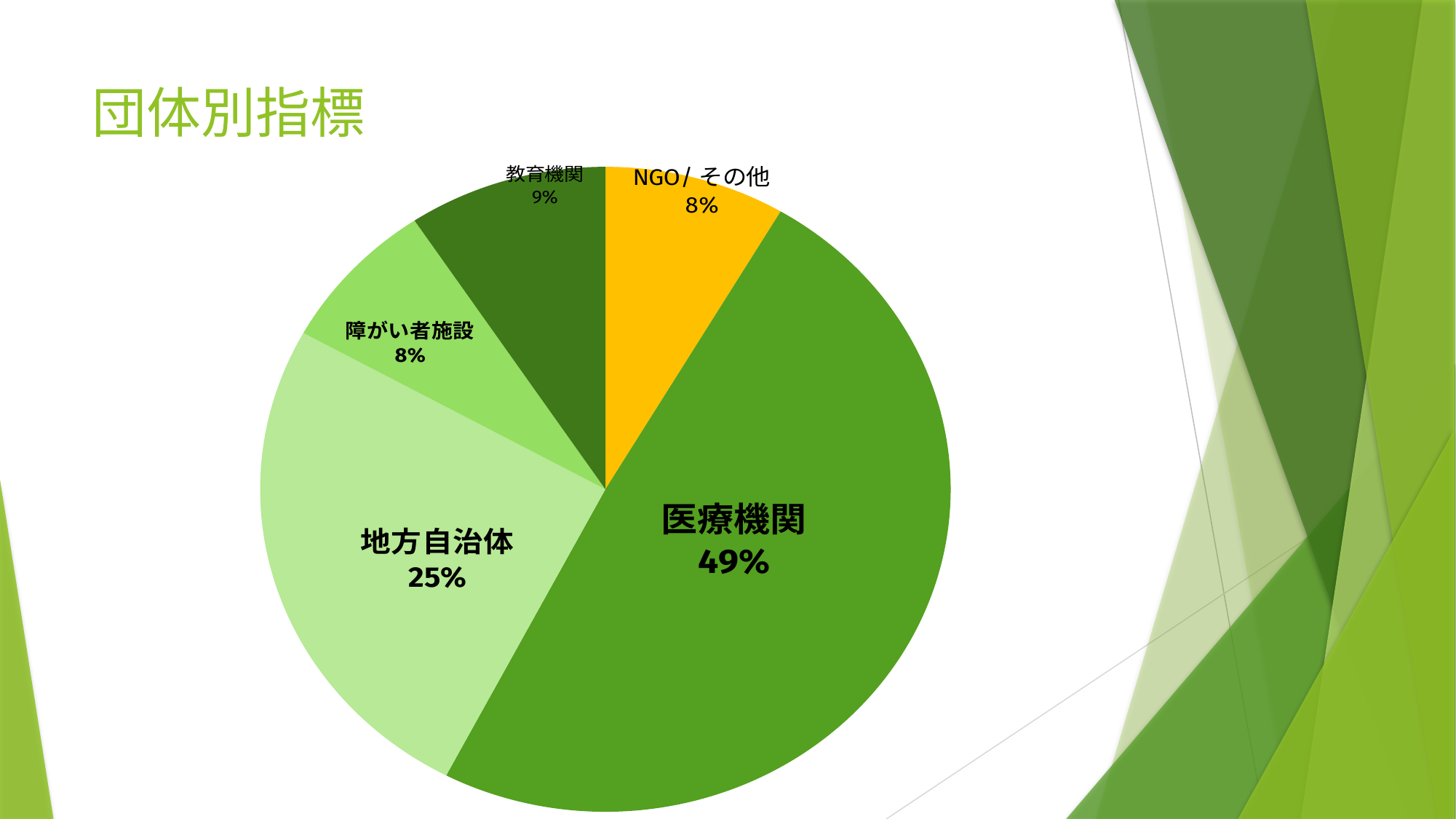

団体別指標

### Chart

| Category | 合計 |
|---|---|
| NGO/その他 | 10.0 |
| 医療機関 | 58.0 |
| 地方自治体 | 30.0 |
| 障がい者施設 | 9.0 |
| 教育機関 | 11.0 |
# 被供与団体の種類